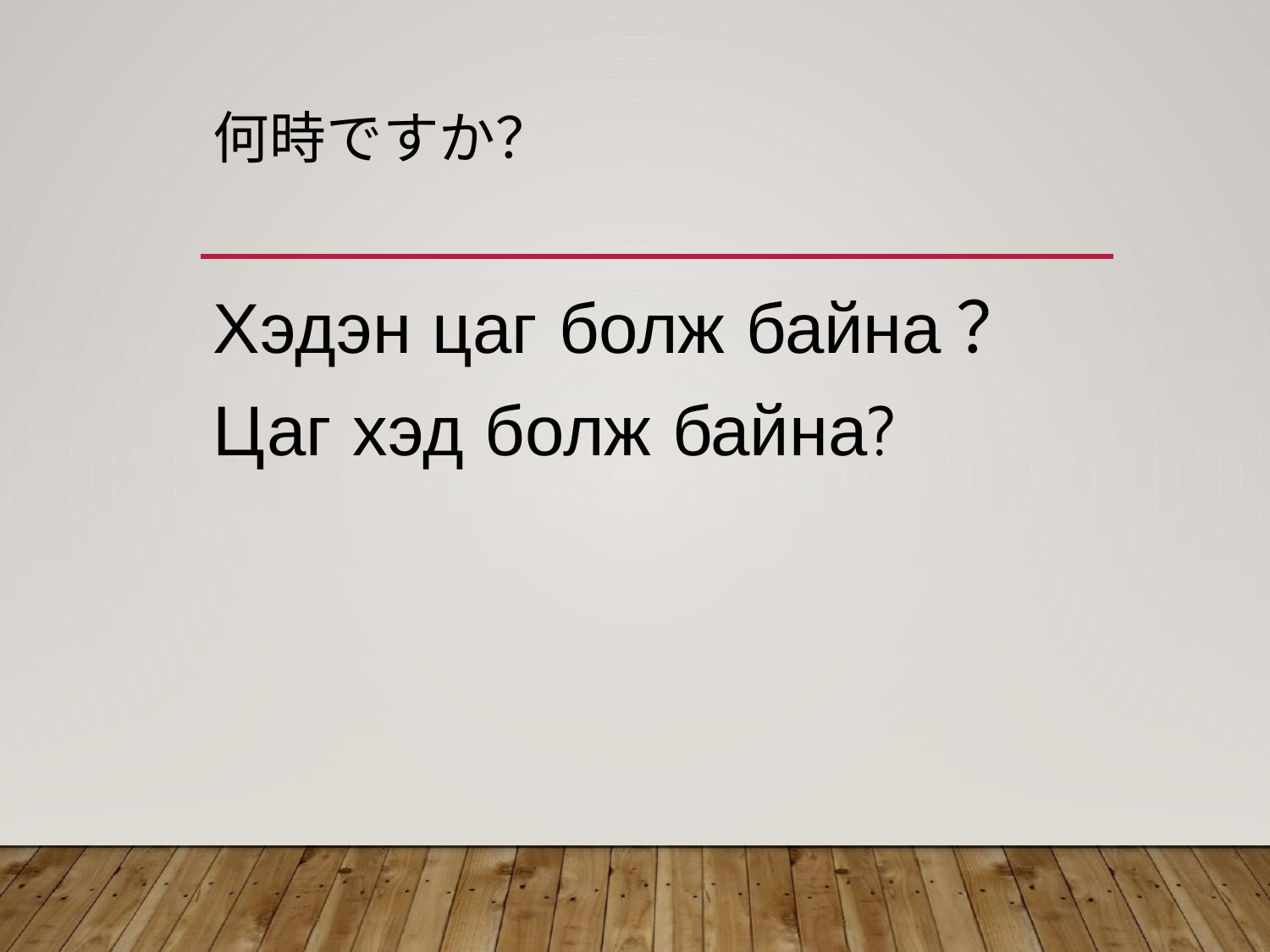

# 何時ですか？
Хэдэн цаг болж байна？
Цаг хэд болж байна?